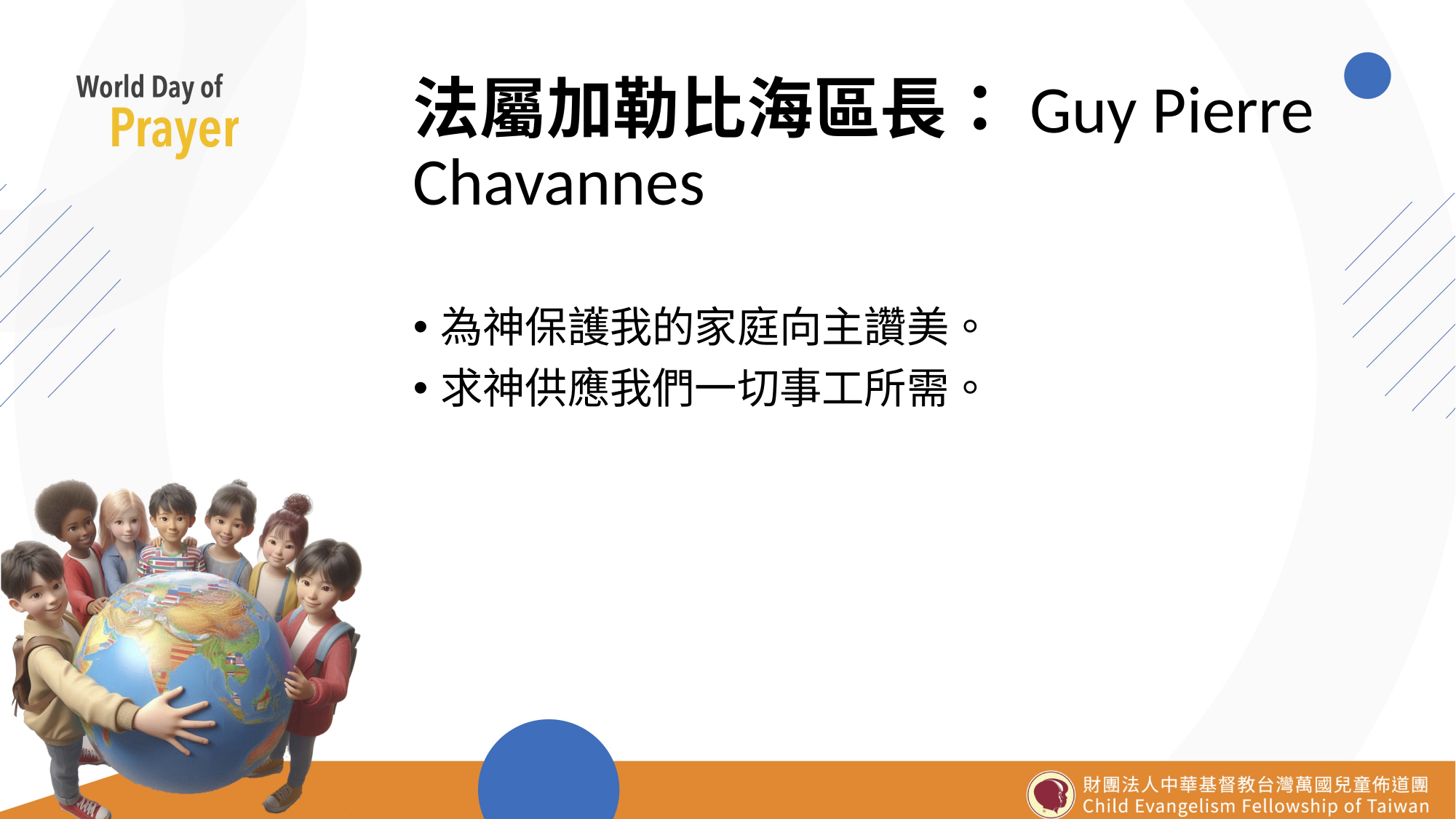

# 法屬加勒比海區長：Guy Pierre Chavannes
為神保護我的家庭向主讚美。
求神供應我們一切事工所需。